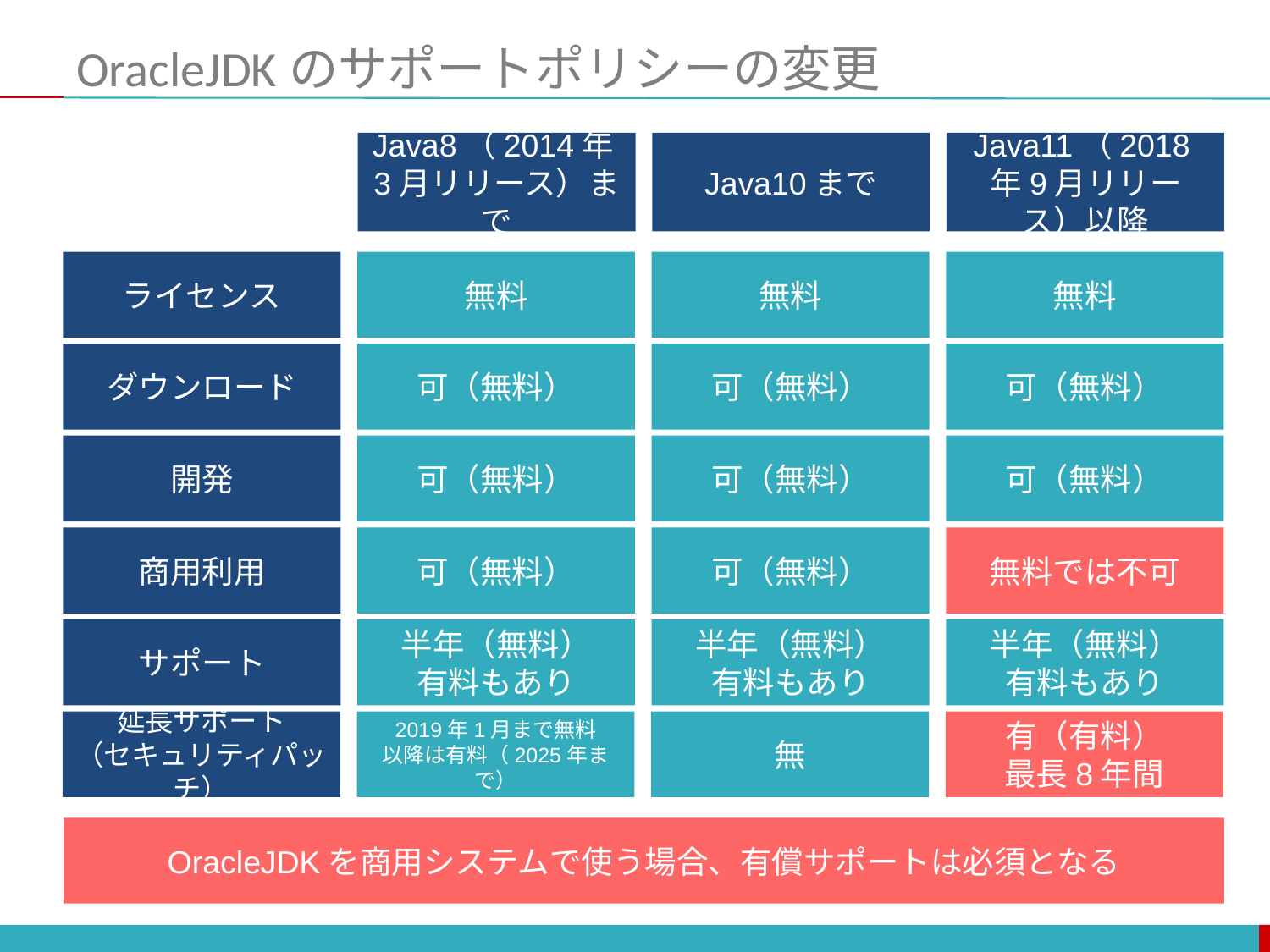

# OracleJDKのサポートポリシーの変更
Java10まで
Java8（2014年3月リリース）まで
Java11（2018年9月リリース）以降
ライセンス
無料
無料
無料
ダウンロード
可（無料）
可（無料）
可（無料）
開発
可（無料）
可（無料）
可（無料）
商用利用
可（無料）
可（無料）
無料では不可
サポート
半年（無料）
有料もあり
半年（無料）
有料もあり
半年（無料）
有料もあり
延長サポート
（セキュリティパッチ）
無
2019年1月まで無料
以降は有料（2025年まで）
有（有料）
最長8年間
OracleJDKを商用システムで使う場合、有償サポートは必須となる